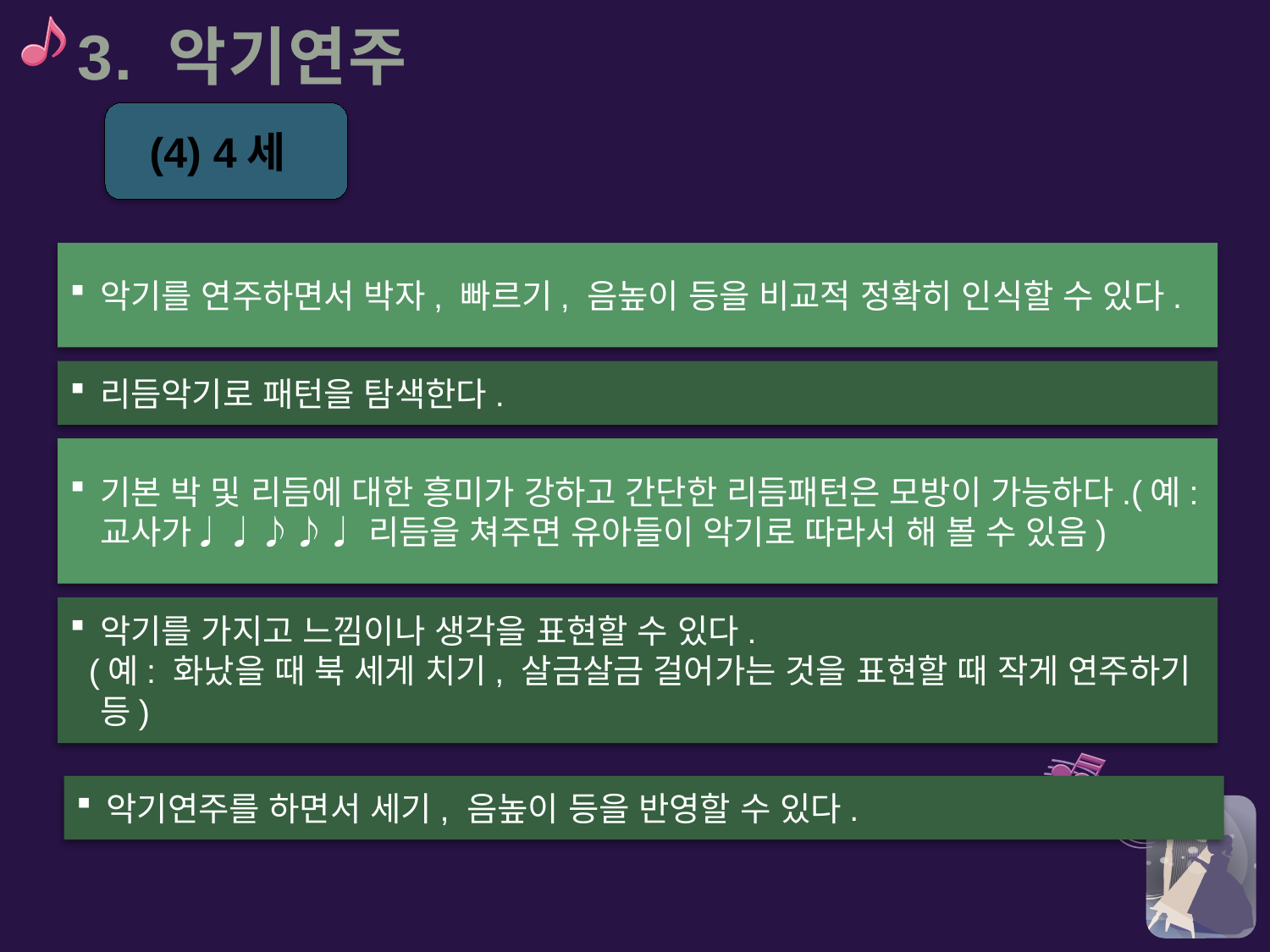

3. 악기연주
(4) 4세
악기를 연주하면서 박자, 빠르기, 음높이 등을 비교적 정확히 인식할 수 있다.
리듬악기로 패턴을 탐색한다.
기본 박 및 리듬에 대한 흥미가 강하고 간단한 리듬패턴은 모방이 가능하다.(예: 교사가♩♩♪♪♩ 리듬을 쳐주면 유아들이 악기로 따라서 해 볼 수 있음)
악기를 가지고 느낌이나 생각을 표현할 수 있다.
  (예: 화났을 때 북 세게 치기, 살금살금 걸어가는 것을 표현할 때 작게 연주하기 등)
악기연주를 하면서 세기, 음높이 등을 반영할 수 있다.